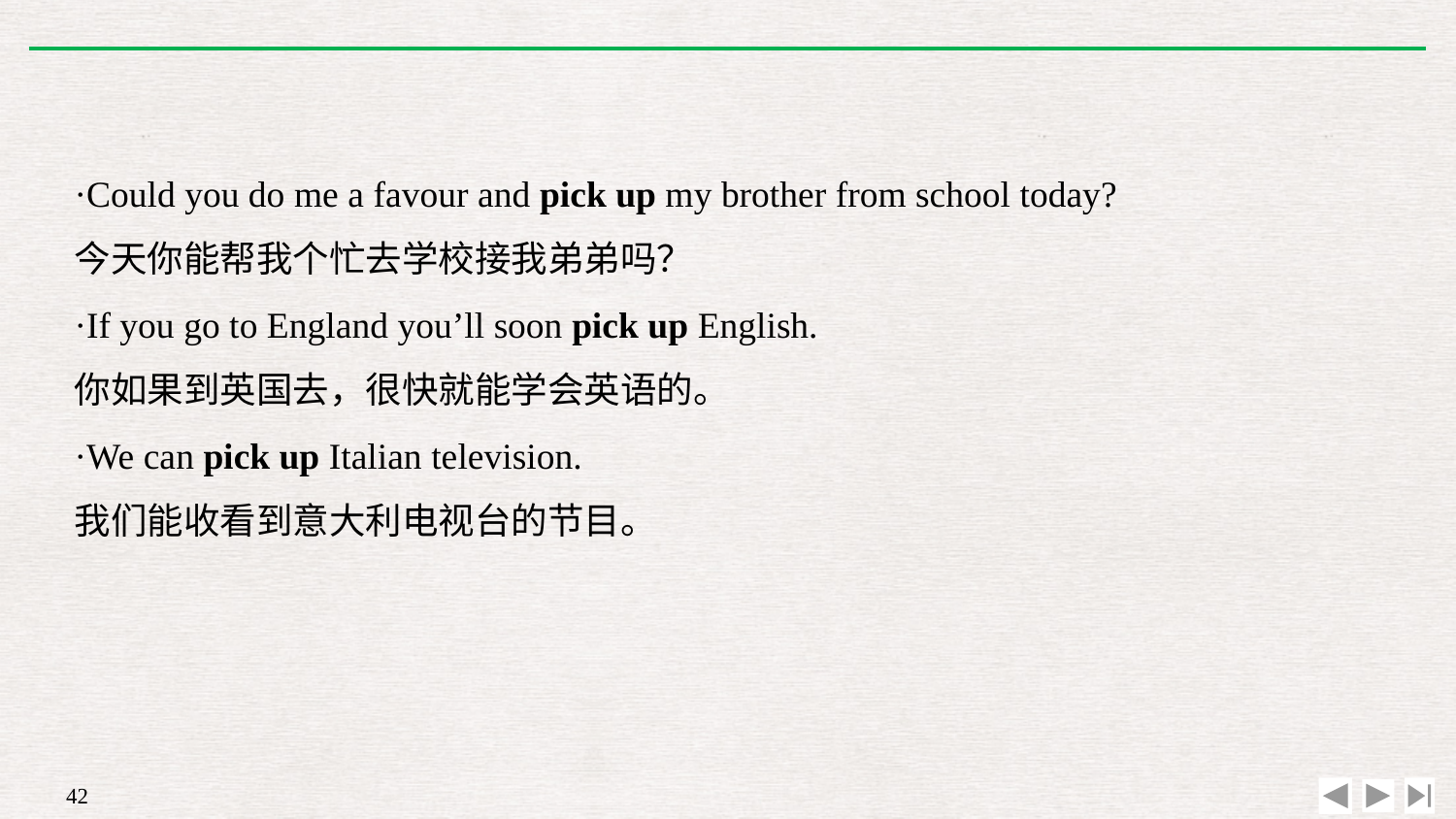

·Could you do me a favour and pick up my brother from school today?
今天你能帮我个忙去学校接我弟弟吗？
·If you go to England you’ll soon pick up English.
你如果到英国去，很快就能学会英语的。
·We can pick up Italian television.
我们能收看到意大利电视台的节目。